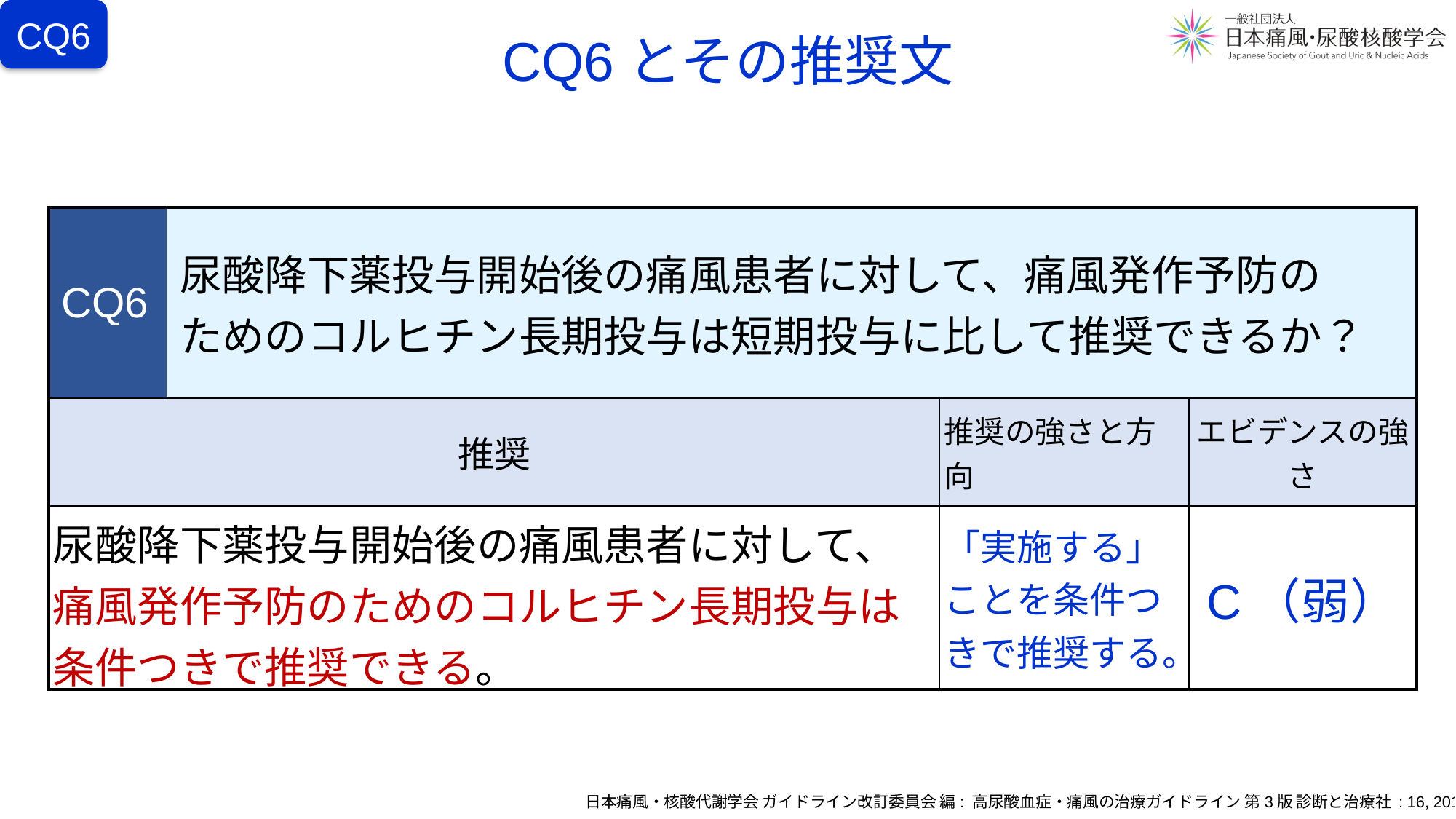

# CQ6とその推奨文
CQ6
| CQ6 | 尿酸降下薬投与開始後の痛風患者に対して、痛風発作予防の ためのコルヒチン長期投与は短期投与に比して推奨できるか？ |  |  |
| --- | --- | --- | --- |
| 推奨 |  | 推奨の強さと方向 | エビデンスの強さ |
| 尿酸降下薬投与開始後の痛風患者に対して、痛風発作予防のためのコルヒチン長期投与は条件つきで推奨できる。 |  | 「実施する」ことを条件つきで推奨する。 | C（弱） |
日本痛風・核酸代謝学会 ガイドライン改訂委員会 編: 高尿酸血症・痛風の治療ガイドライン 第3版 診断と治療社 : 16, 2018